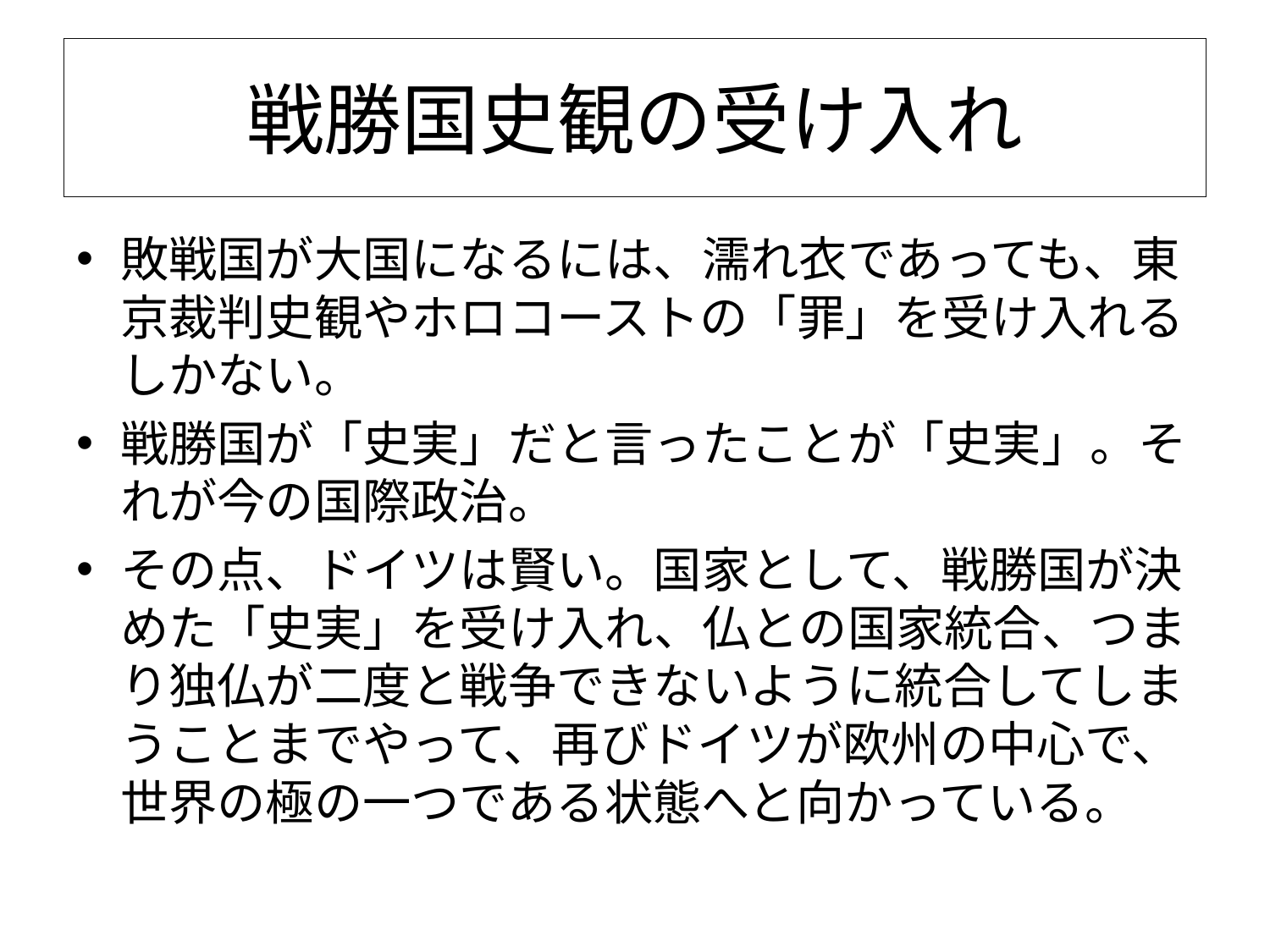

# 戦勝国史観の受け入れ
敗戦国が大国になるには、濡れ衣であっても、東京裁判史観やホロコーストの「罪」を受け入れるしかない。
戦勝国が「史実」だと言ったことが「史実」。それが今の国際政治。
その点、ドイツは賢い。国家として、戦勝国が決めた「史実」を受け入れ、仏との国家統合、つまり独仏が二度と戦争できないように統合してしまうことまでやって、再びドイツが欧州の中心で、世界の極の一つである状態へと向かっている。